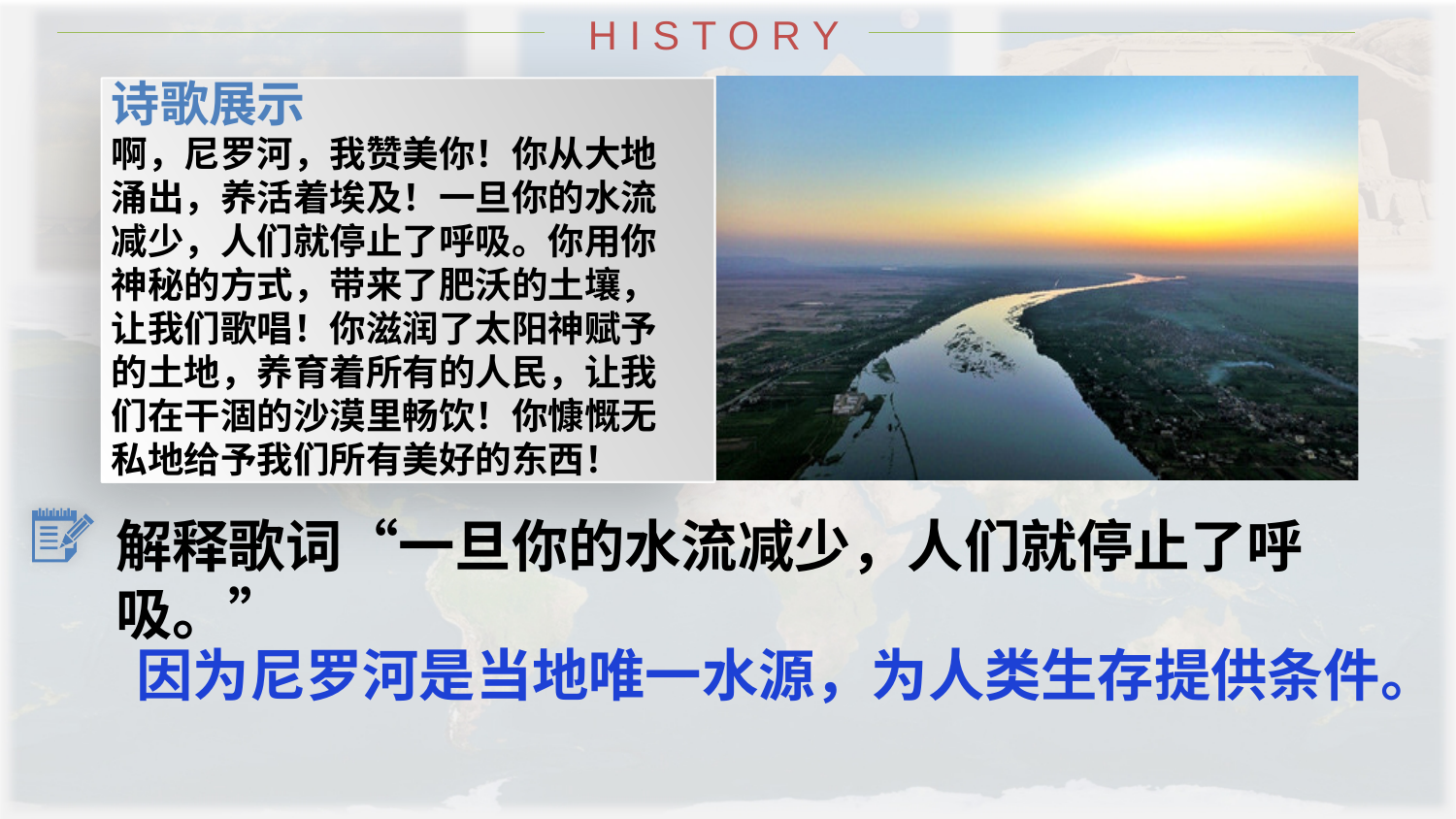

history
诗歌展示
啊，尼罗河，我赞美你！你从大地涌出，养活着埃及！一旦你的水流减少，人们就停止了呼吸。你用你神秘的方式，带来了肥沃的土壤，让我们歌唱！你滋润了太阳神赋予的土地，养育着所有的人民，让我们在干涸的沙漠里畅饮！你慷慨无私地给予我们所有美好的东西！

解释歌词“一旦你的水流减少，人们就停止了呼吸。”

  因为尼罗河是当地唯一水源，为人类生存提供条件。